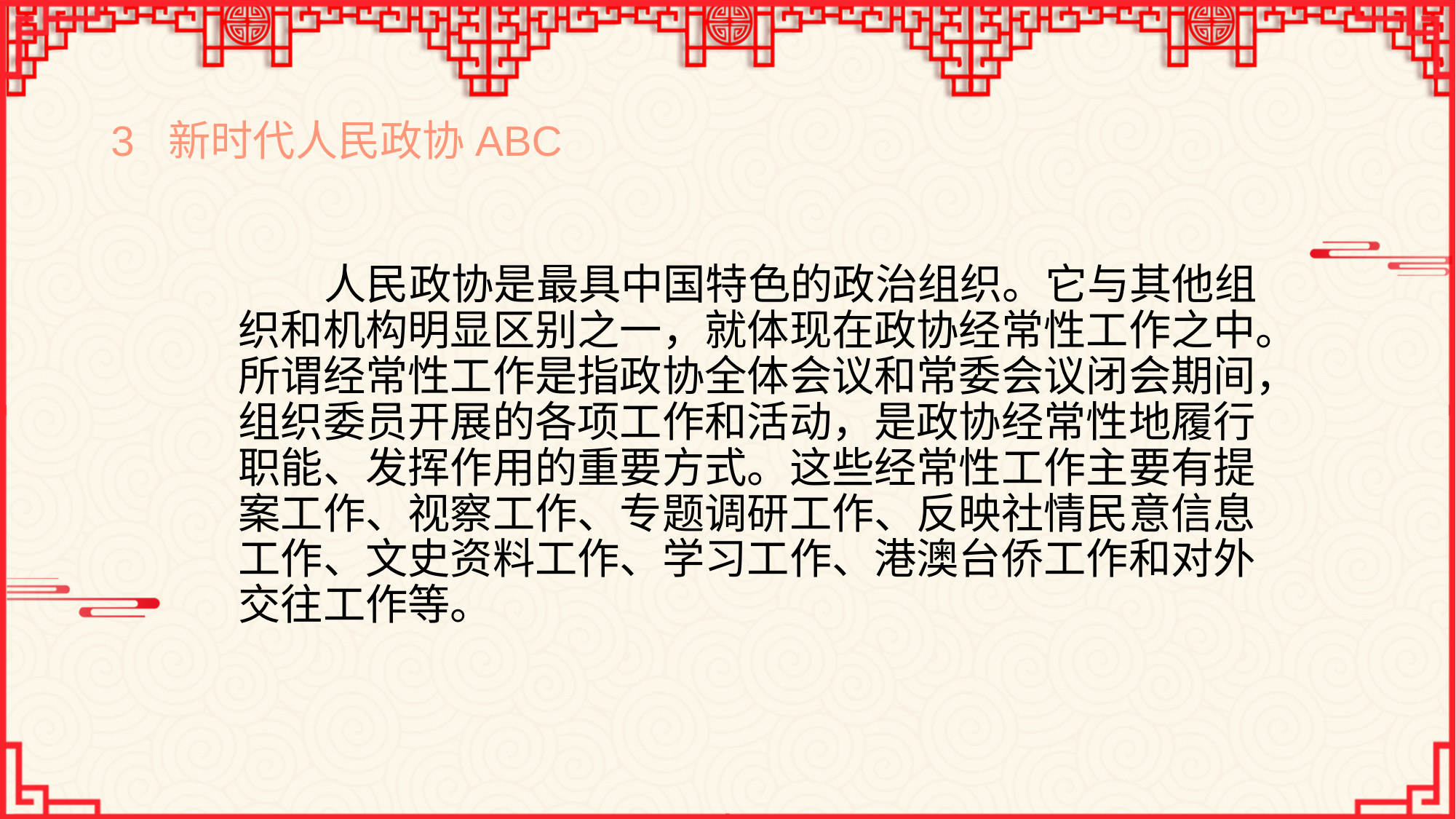

# 3  新时代人民政协ABC
人民政协是最具中国特色的政治组织。它与其他组织和机构明显区别之一，就体现在政协经常性工作之中。所谓经常性工作是指政协全体会议和常委会议闭会期间，组织委员开展的各项工作和活动，是政协经常性地履行职能、发挥作用的重要方式。这些经常性工作主要有提案工作、视察工作、专题调研工作、反映社情民意信息工作、文史资料工作、学习工作、港澳台侨工作和对外交往工作等。